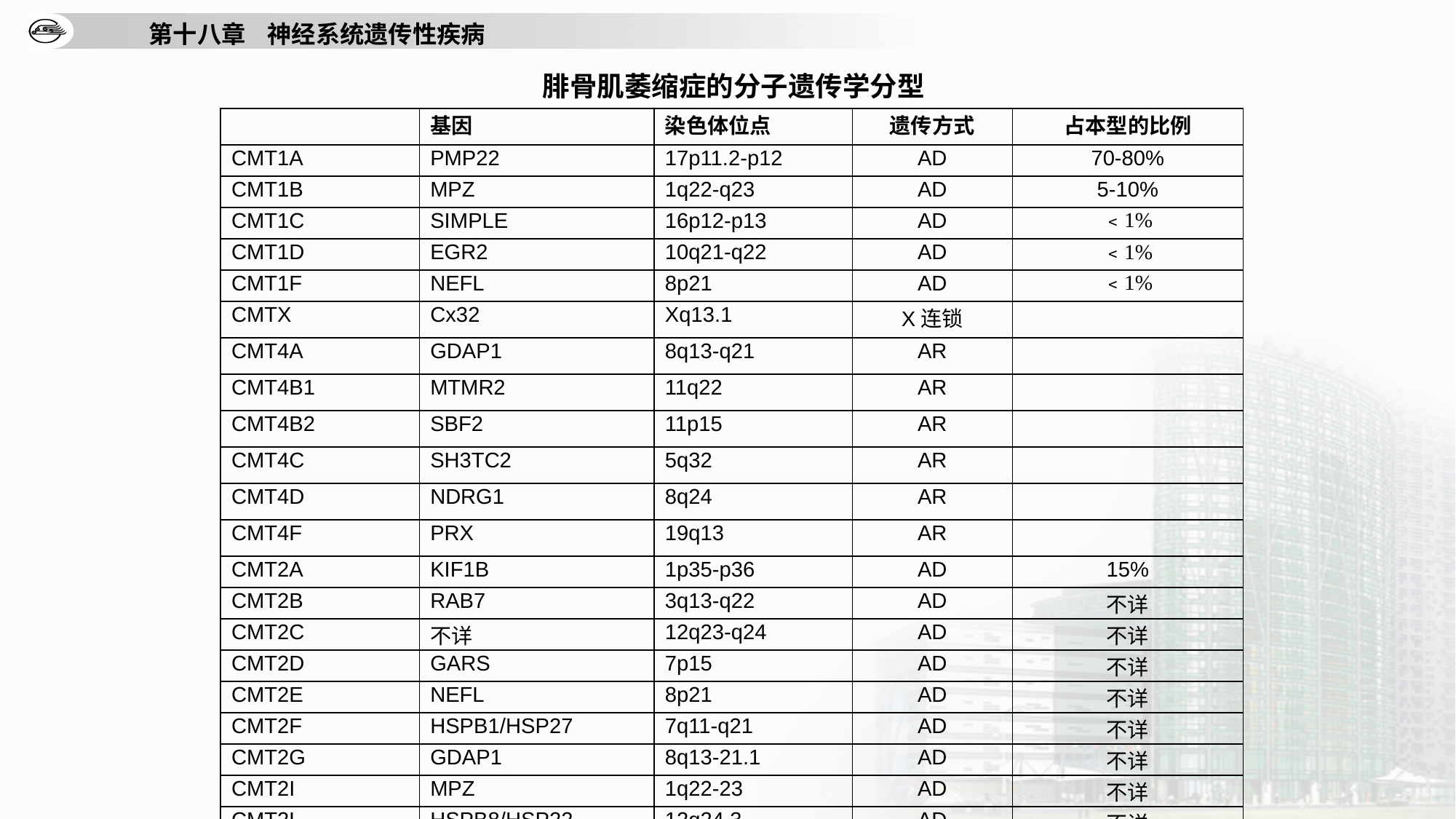

腓骨肌萎缩症的分子遗传学分型
|  | 基因 | 染色体位点 | 遗传方式 | 占本型的比例 |
| --- | --- | --- | --- | --- |
| CMT1A | PMP22 | 17p11.2-p12 | AD | 70-80% |
| CMT1B | MPZ | 1q22-q23 | AD | 5-10% |
| CMT1C | SIMPLE | 16p12-p13 | AD | ﹤1% |
| CMT1D | EGR2 | 10q21-q22 | AD | ﹤1% |
| CMT1F | NEFL | 8p21 | AD | ﹤1% |
| CMTX | Cx32 | Xq13.1 | X连锁 |  |
| CMT4A | GDAP1 | 8q13-q21 | AR |  |
| CMT4B1 | MTMR2 | 11q22 | AR |  |
| CMT4B2 | SBF2 | 11p15 | AR |  |
| CMT4C | SH3TC2 | 5q32 | AR |  |
| CMT4D | NDRG1 | 8q24 | AR |  |
| CMT4F | PRX | 19q13 | AR |  |
| CMT2A | KIF1B | 1p35-p36 | AD | 15% |
| CMT2B | RAB7 | 3q13-q22 | AD | 不详 |
| CMT2C | 不详 | 12q23-q24 | AD | 不详 |
| CMT2D | GARS | 7p15 | AD | 不详 |
| CMT2E | NEFL | 8p21 | AD | 不详 |
| CMT2F | HSPB1/HSP27 | 7q11-q21 | AD | 不详 |
| CMT2G | GDAP1 | 8q13-21.1 | AD | 不详 |
| CMT2I | MPZ | 1q22-23 | AD | 不详 |
| CMT2L | HSPB8/HSP22 | 12q24.3 | AD | 不详 |